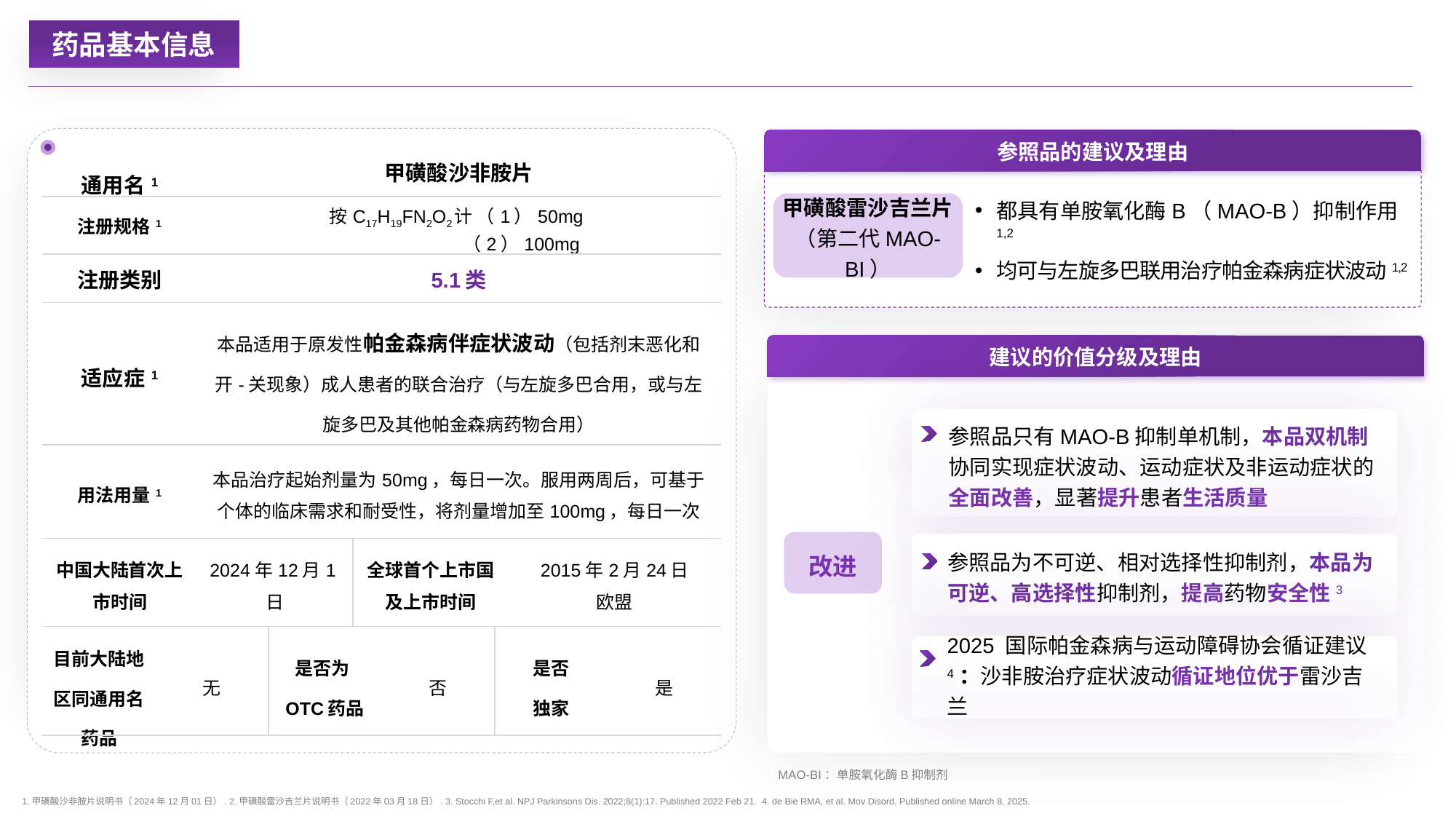

药品基本信息

参照品的建议及理由

都具有单胺氧化酶B（MAO-B）抑制作用1,2
均可与左旋多巴联用治疗帕金森病症状波动1,2
甲磺酸雷沙吉兰片（第二代MAO-BI）

| 通用名1 |  | 甲磺酸沙非胺片 |  |  |  |  |  |  |
| --- | --- | --- | --- | --- | --- | --- | --- | --- |
| 注册规格1 |  | 按C17H19FN2O2计 （1）50mg （2）100mg |  |  |  |  |  |  |
| 注册类别 |  | 5.1类 |  |  |  |  |  |  |
| 适应症1 |  | 本品适用于原发性帕金森病伴症状波动（包括剂末恶化和开-关现象）成人患者的联合治疗（与左旋多巴合用，或与左旋多巴及其他帕金森病药物合用） |  |  |  |  |  |  |
| 用法用量1 |  | 本品治疗起始剂量为50mg，每日一次。服用两周后，可基于个体的临床需求和耐受性，将剂量增加至100mg，每日一次 |  |  |  |  |  |  |
| 中国大陆首次上市时间 |  | 2024年12月1日 |  | 全球首个上市国及上市时间 |  |  | 2015年2月24日 欧盟 |  |
| 目前大陆地区同通用名药品 | 无 |  | 是否为OTC药品 |  | 否 | 是否 独家 |  | 是 |
建议的价值分级及理由

改进
参照品只有MAO-B抑制单机制，本品双机制协同实现症状波动、运动症状及非运动症状的全面改善，显著提升患者生活质量

参照品为不可逆、相对选择性抑制剂，本品为可逆、高选择性抑制剂，提高药物安全性3
2025 国际帕金森病与运动障碍协会循证建议4：沙非胺治疗症状波动循证地位优于雷沙吉兰

MAO-BI：单胺氧化酶B抑制剂
1.甲磺酸沙非胺片说明书（2024年12月01日）. 2.甲磺酸雷沙吉兰片说明书（2022年03月18日）. 3. Stocchi F,et al. NPJ Parkinsons Dis. 2022;8(1):17. Published 2022 Feb 21.  4. de Bie RMA, et al. Mov Disord. Published online March 8, 2025.